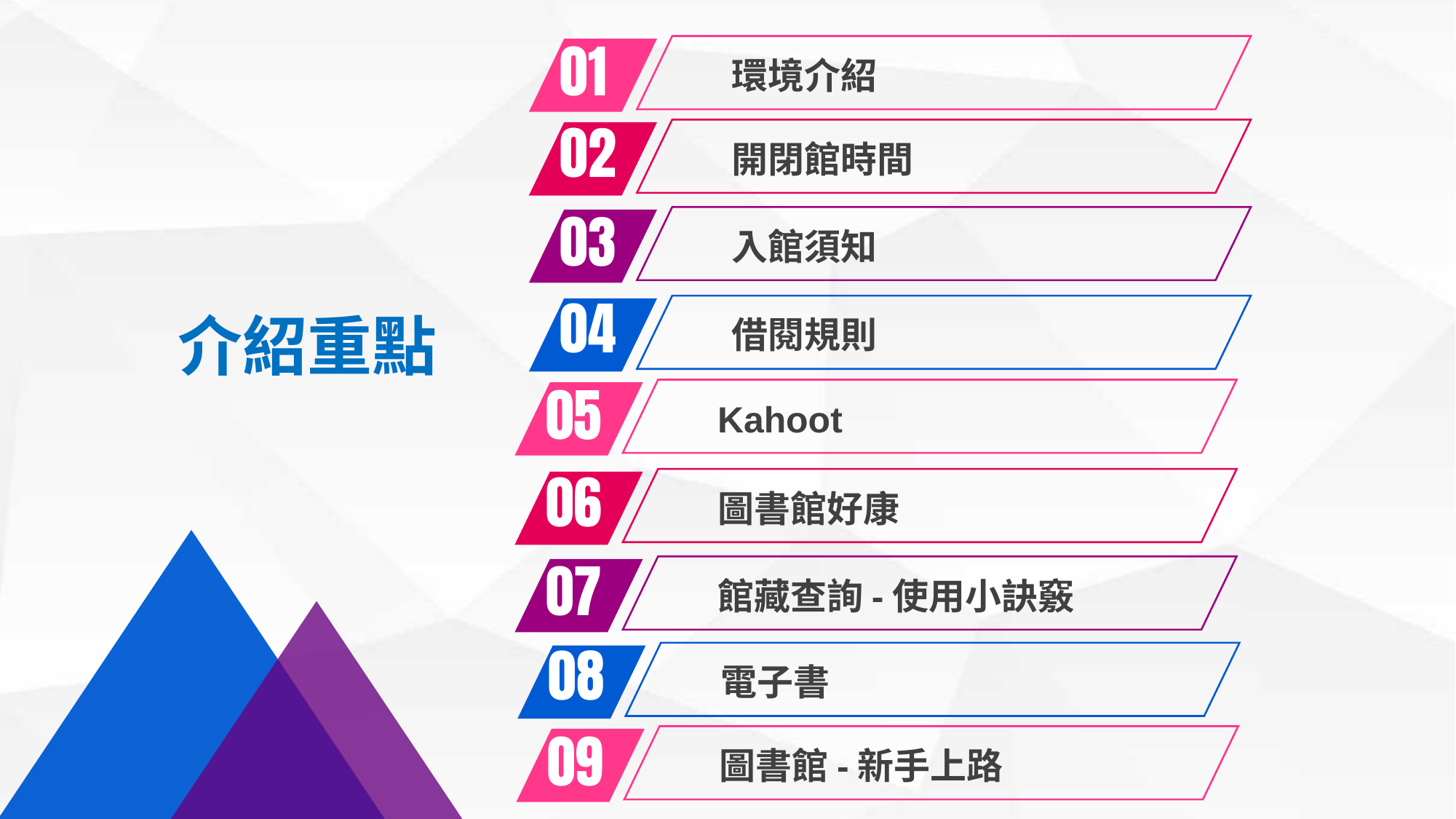

01

環境介紹
02

開閉館時間
03

入館須知
04

借閱規則
介紹重點

05

Kahoot
06

圖書館好康

07

館藏查詢-使用小訣竅

08

電子書
09

圖書館-新手上路